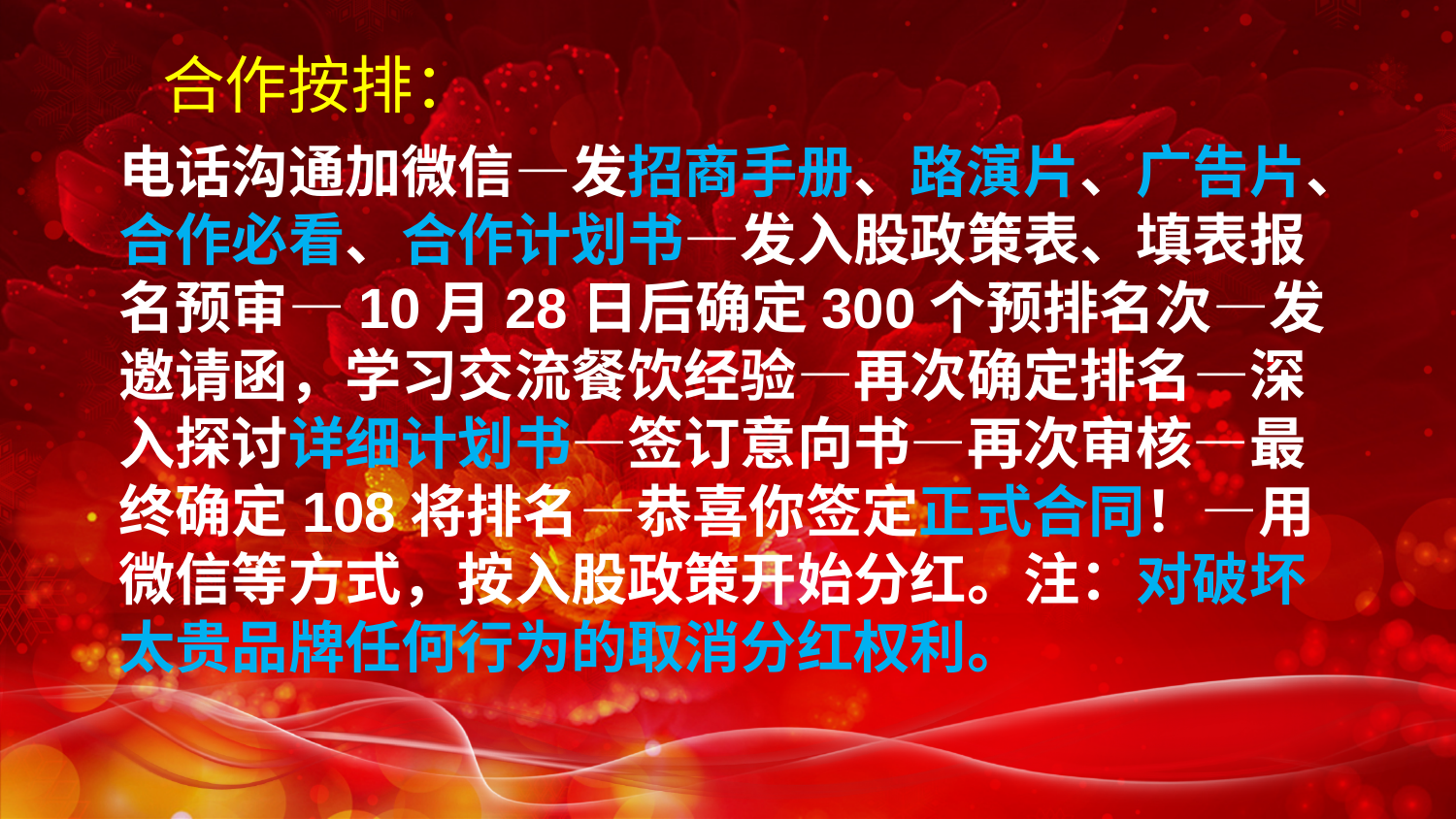

# 合作按排：
电话沟通加微信—发招商手册、路演片、广告片、合作必看、合作计划书—发入股政策表、填表报名预审—10月28日后确定300个预排名次—发邀请函，学习交流餐饮经验—再次确定排名—深入探讨详细计划书—签订意向书—再次审核—最终确定108将排名—恭喜你签定正式合同！—用微信等方式，按入股政策开始分红。注：对破坏太贵品牌任何行为的取消分红权利。